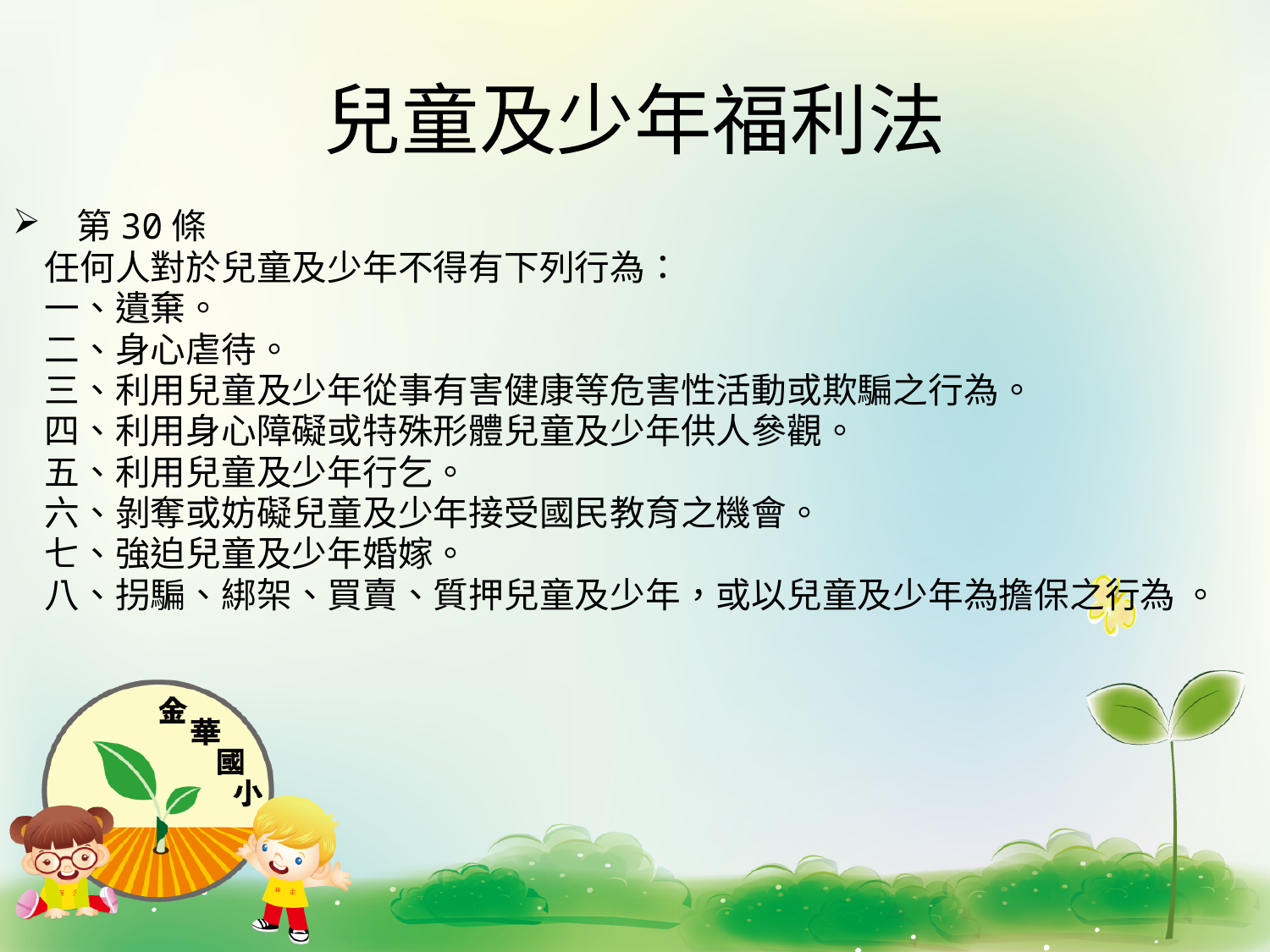

# 兒童及少年福利法
 第30條
   任何人對於兒童及少年不得有下列行為：
   一、遺棄。
   二、身心虐待。
   三、利用兒童及少年從事有害健康等危害性活動或欺騙之行為。
   四、利用身心障礙或特殊形體兒童及少年供人參觀。
   五、利用兒童及少年行乞。
   六、剝奪或妨礙兒童及少年接受國民教育之機會。
   七、強迫兒童及少年婚嫁。
   八、拐騙、綁架、買賣、質押兒童及少年，或以兒童及少年為擔保之行為 。